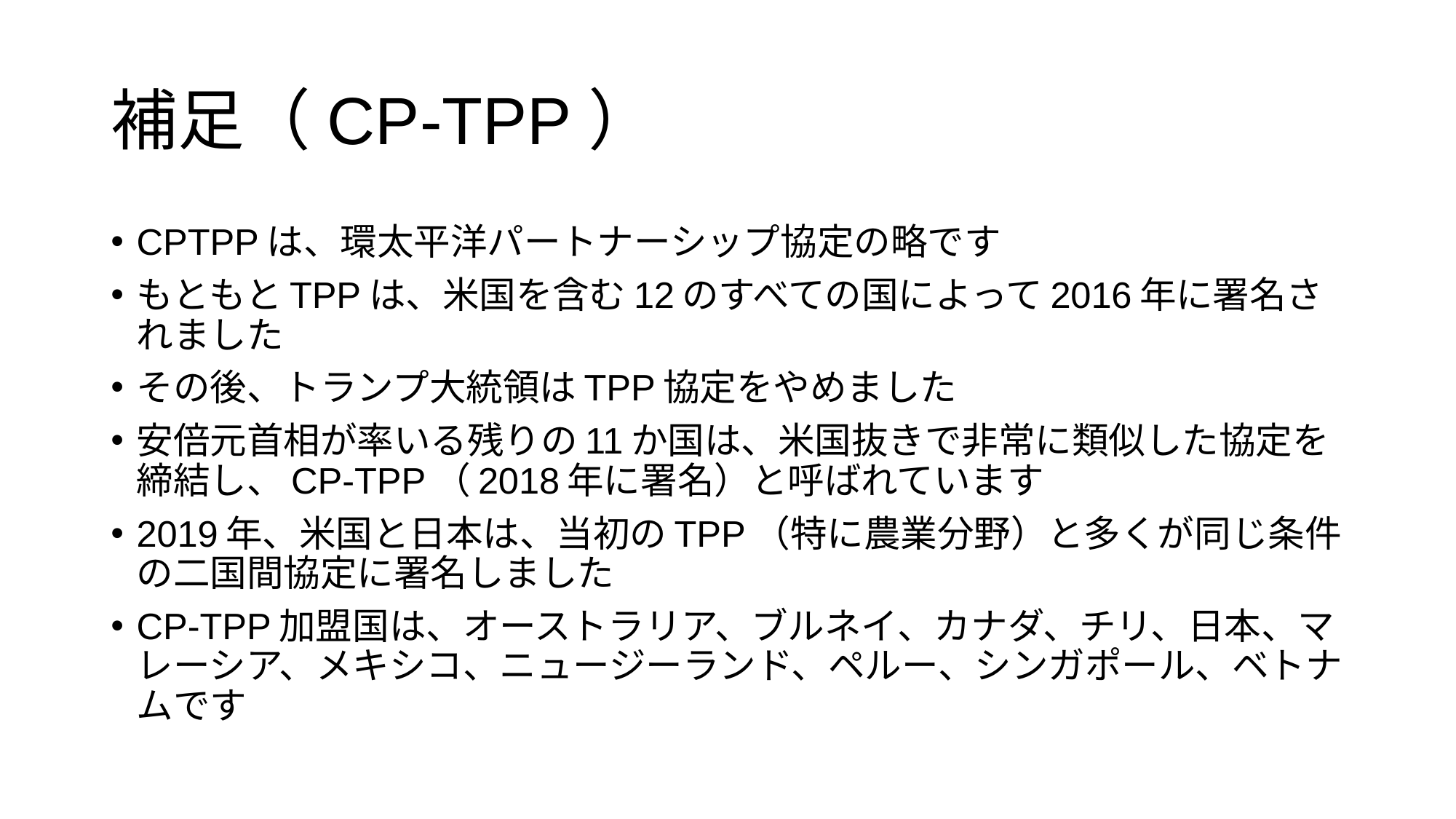

# 補足（CP-TPP）
CPTPPは、環太平洋パートナーシップ協定の略です
もともとTPPは、米国を含む12のすべての国によって2016年に署名されました
その後、トランプ大統領はTPP協定をやめました
安倍元首相が率いる残りの11か国は、米国抜きで非常に類似した協定を締結し、CP-TPP（2018年に署名）と呼ばれています
2019年、米国と日本は、当初のTPP（特に農業分野）と多くが同じ条件の二国間協定に署名しました
CP-TPP加盟国は、オーストラリア、ブルネイ、カナダ、チリ、日本、マレーシア、メキシコ、ニュージーランド、ペルー、シンガポール、ベトナムです